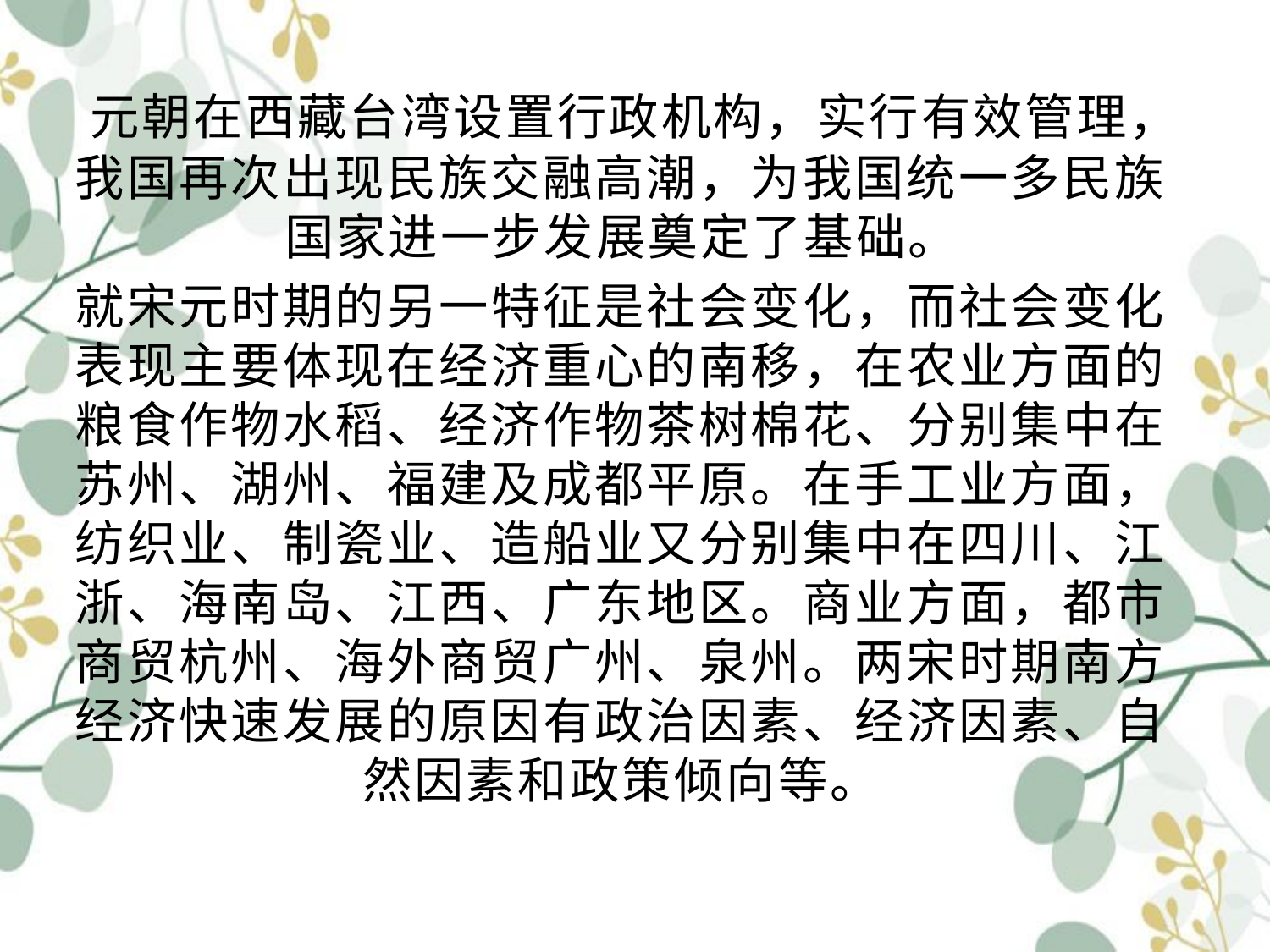

元朝在西藏台湾设置行政机构，实行有效管理，我国再次出现民族交融高潮，为我国统一多民族国家进一步发展奠定了基础。
就宋元时期的另一特征是社会变化，而社会变化表现主要体现在经济重心的南移，在农业方面的粮食作物水稻、经济作物茶树棉花、分别集中在苏州、湖州、福建及成都平原。在手工业方面，纺织业、制瓷业、造船业又分别集中在四川、江浙、海南岛、江西、广东地区。商业方面，都市商贸杭州、海外商贸广州、泉州。两宋时期南方经济快速发展的原因有政治因素、经济因素、自然因素和政策倾向等。